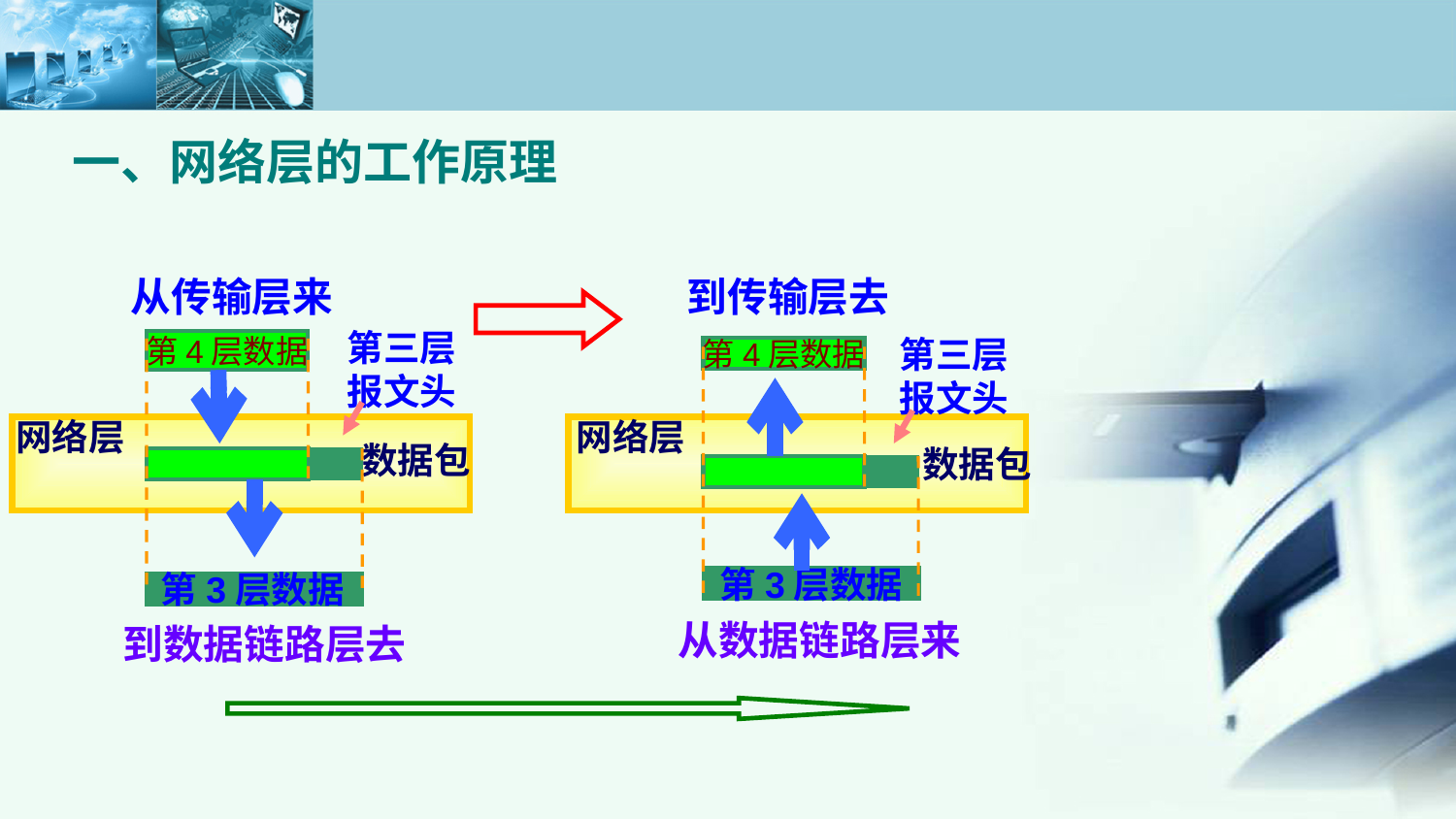

一、网络层的工作原理
从传输层来
到传输层去

第三层
报文头
第三层
报文头
第4层数据
第4层数据

网络层
网络层

数据包
数据包

第3层数据
第3层数据
从数据链路层来
到数据链路层去